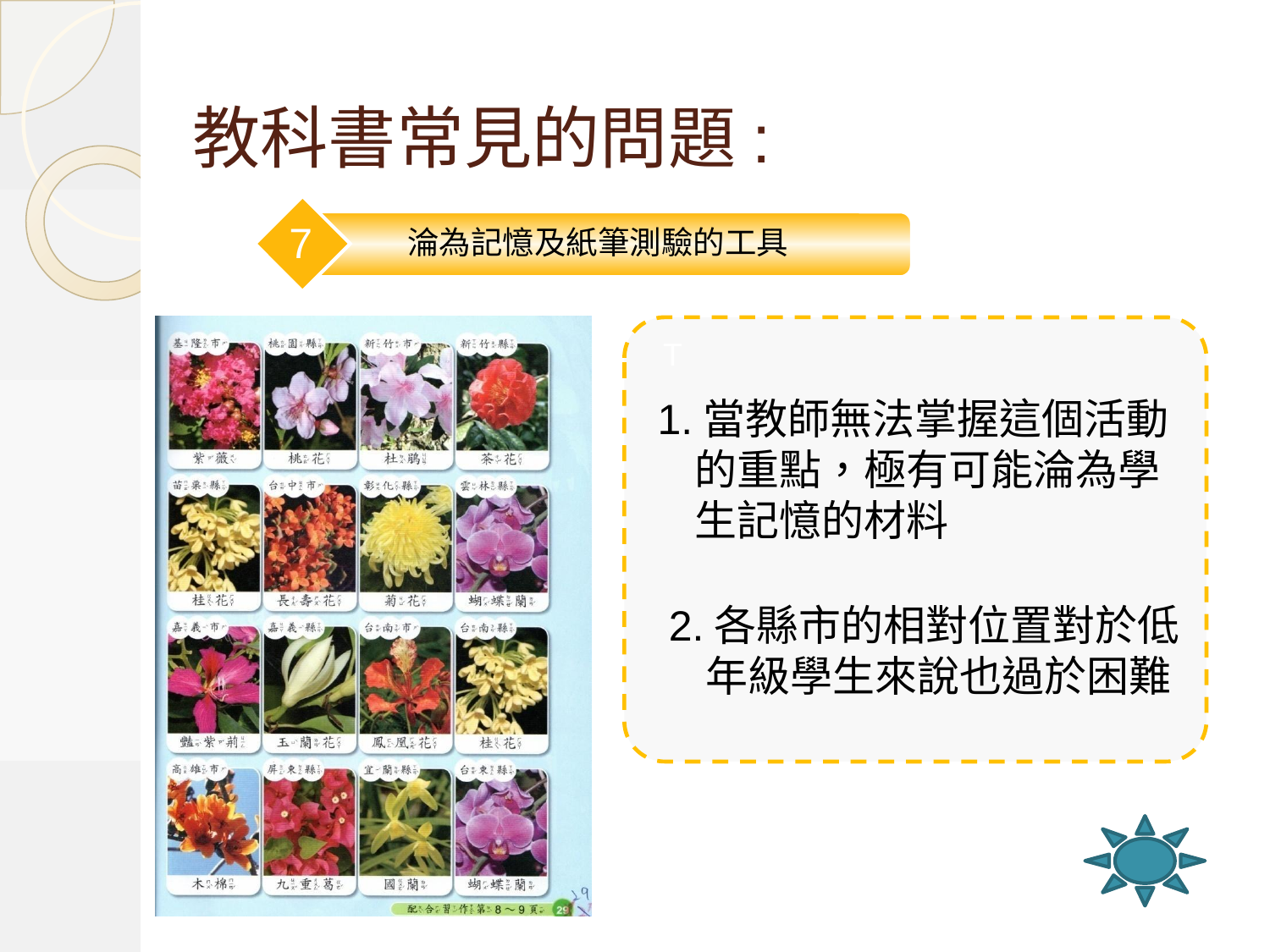

# 教科書常見的問題:

7

淪為記憶及紙筆測驗的工具

T

1.當教師無法掌握這個活動的重點，極有可能淪為學生記憶的材料
2.各縣市的相對位置對於低年級學生來說也過於困難